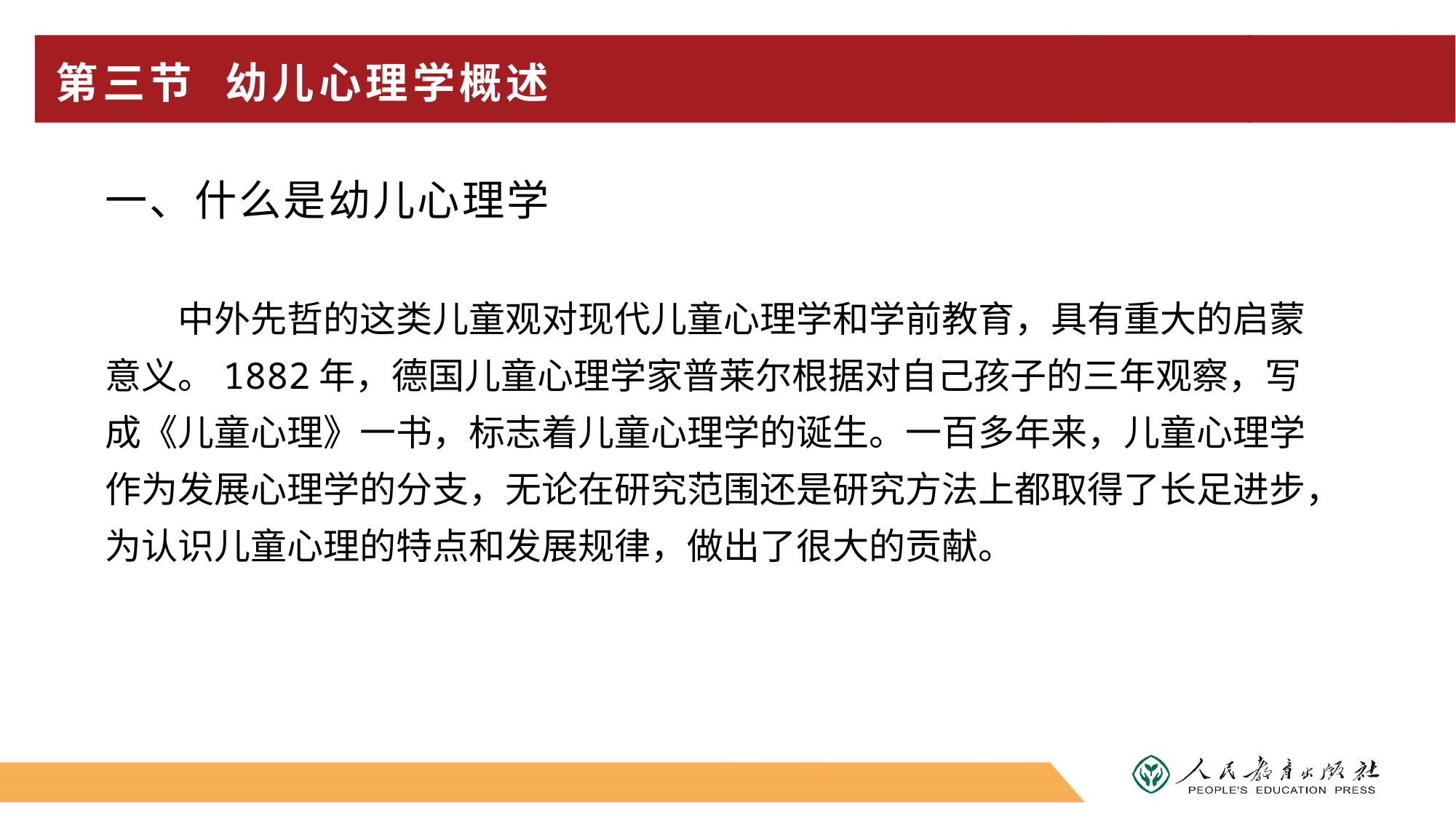

# 第三节  幼儿心理学概述
一、什么是幼儿心理学
中外先哲的这类儿童观对现代儿童心理学和学前教育，具有重大的启蒙意义。1882年，德国儿童心理学家普莱尔根据对自己孩子的三年观察，写成《儿童心理》一书，标志着儿童心理学的诞生。一百多年来，儿童心理学作为发展心理学的分支，无论在研究范围还是研究方法上都取得了长足进步，为认识儿童心理的特点和发展规律，做出了很大的贡献。